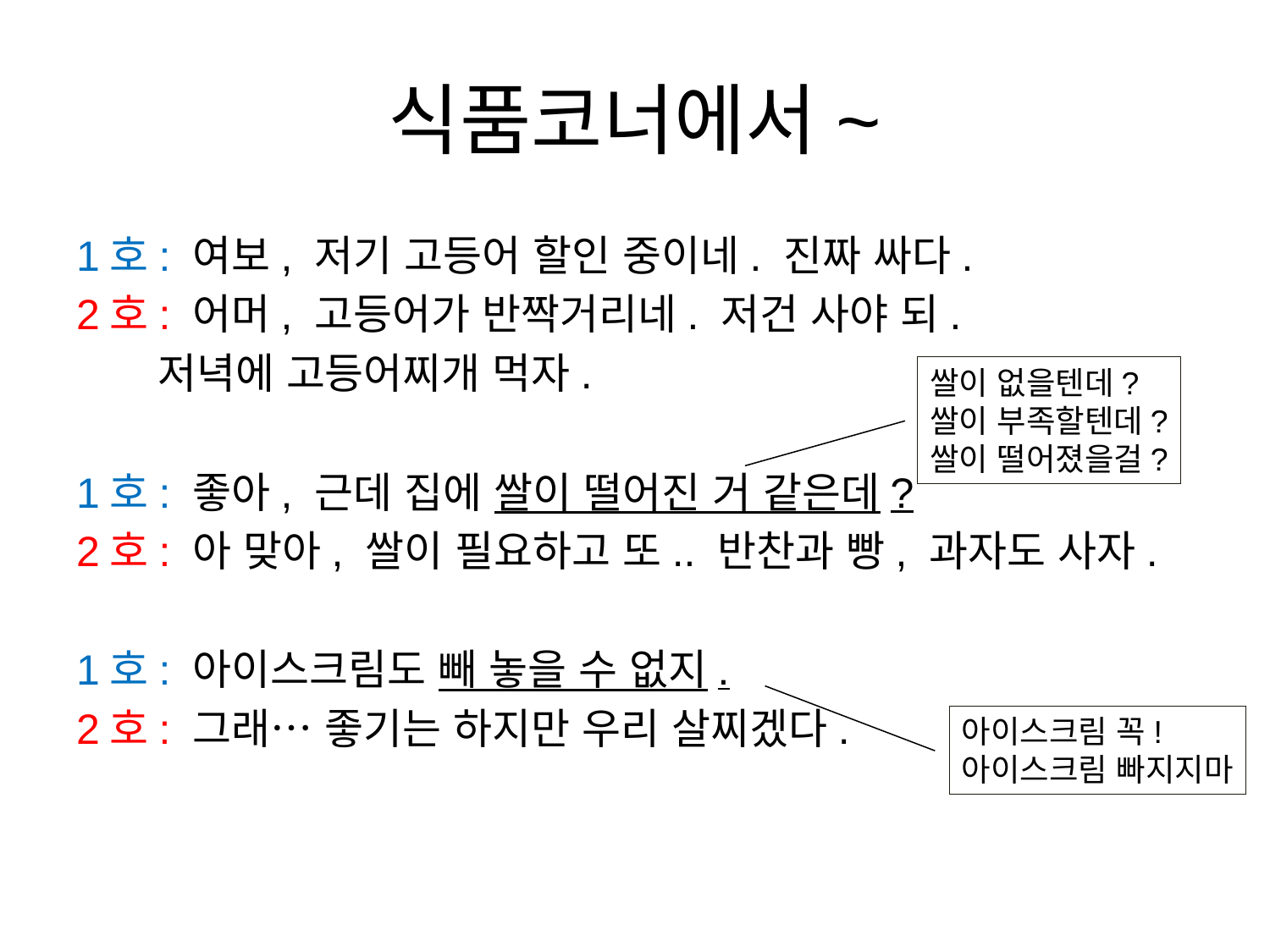

# 식품코너에서~
1호: 여보, 저기 고등어 할인 중이네. 진짜 싸다.
2호: 어머, 고등어가 반짝거리네. 저건 사야 되.
      저녁에 고등어찌개 먹자.

1호: 좋아, 근데 집에 쌀이 떨어진 거 같은데?
2호: 아 맞아, 쌀이 필요하고 또.. 반찬과 빵, 과자도 사자.

1호: 아이스크림도 빼 놓을 수 없지.
2호: 그래… 좋기는 하지만 우리 살찌겠다.
쌀이 없을텐데?
쌀이 부족할텐데?
쌀이 떨어졌을걸?
아이스크림 꼭!
아이스크림 빠지지마